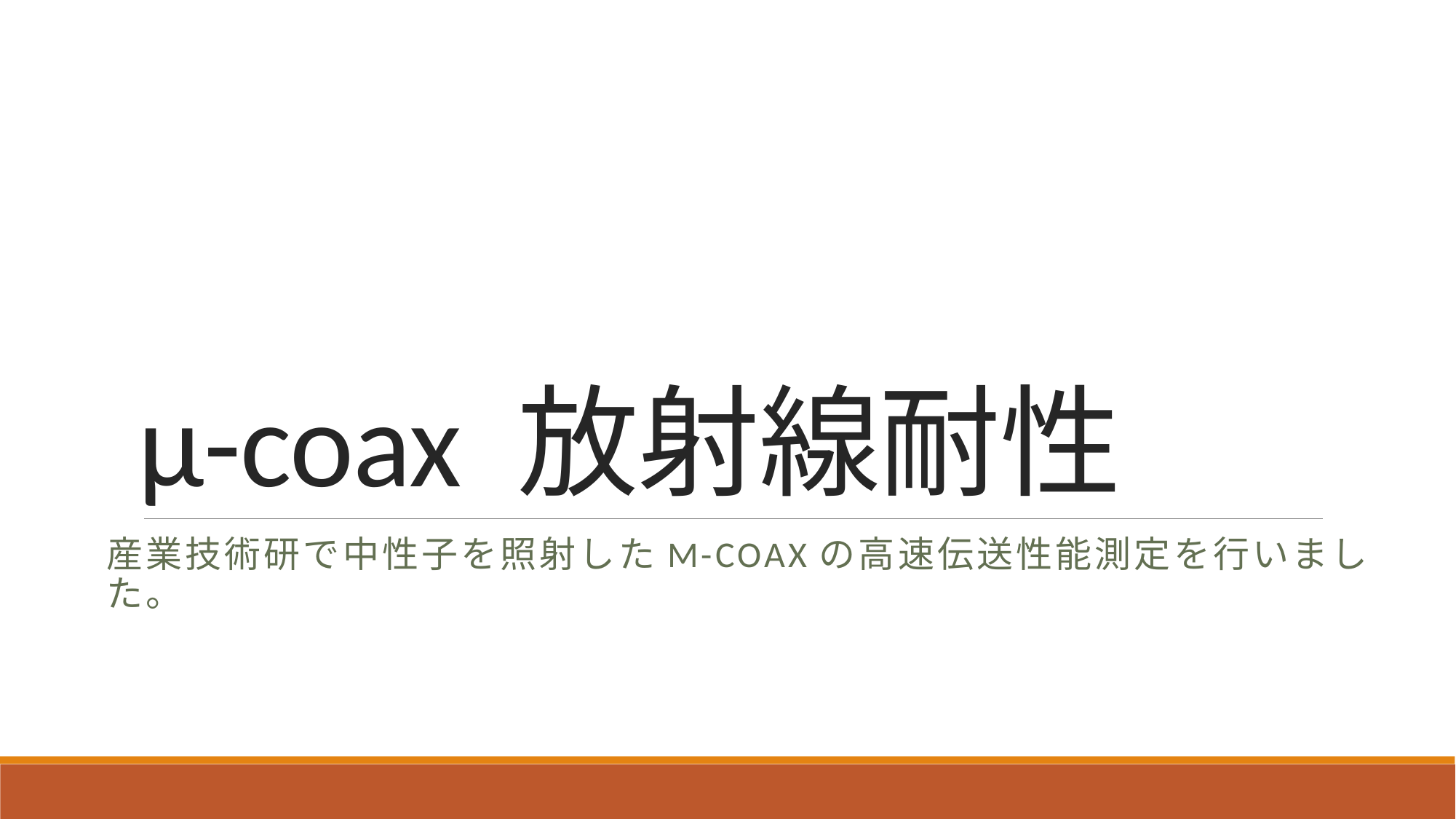

# μ-coax 放射線耐性
産業技術研で中性子を照射したμ-coaxの高速伝送性能測定を行いました。